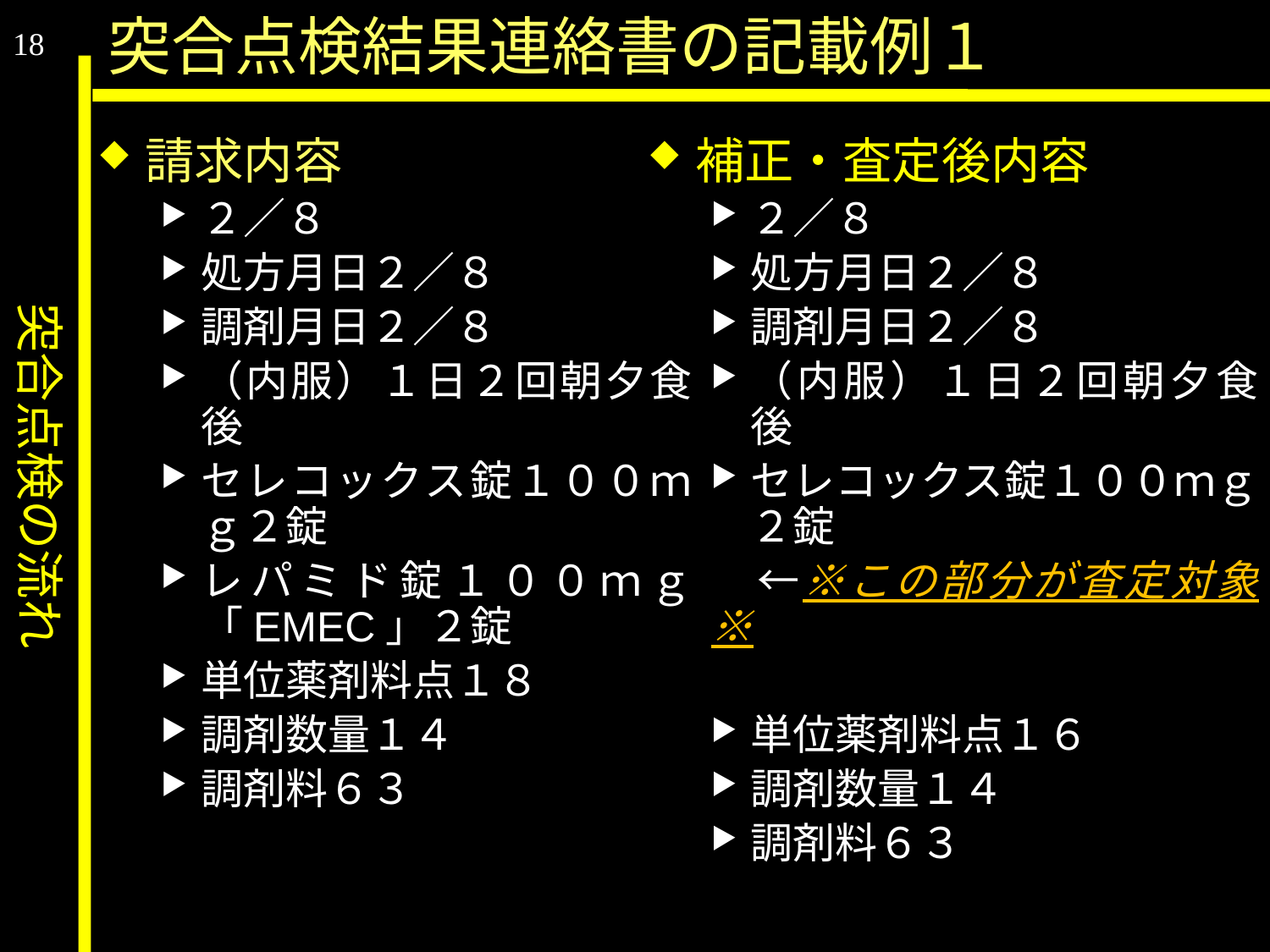

突合点検の流れ
突合点検結果連絡書の記載例１
18

請求内容
２／８
処方月日２／８
調剤月日２／８
（内服）１日２回朝夕食後
セレコックス錠１００ｍｇ２錠
レパミド錠１００ｍｇ「EMEC」２錠
単位薬剤料点１８
調剤数量１４
調剤料６３

補正・査定後内容
２／８
処方月日２／８
調剤月日２／８
（内服）１日２回朝夕食後
セレコックス錠１００ｍｇ２錠
　←※この部分が査定対象※

単位薬剤料点１６
調剤数量１４
調剤料６３